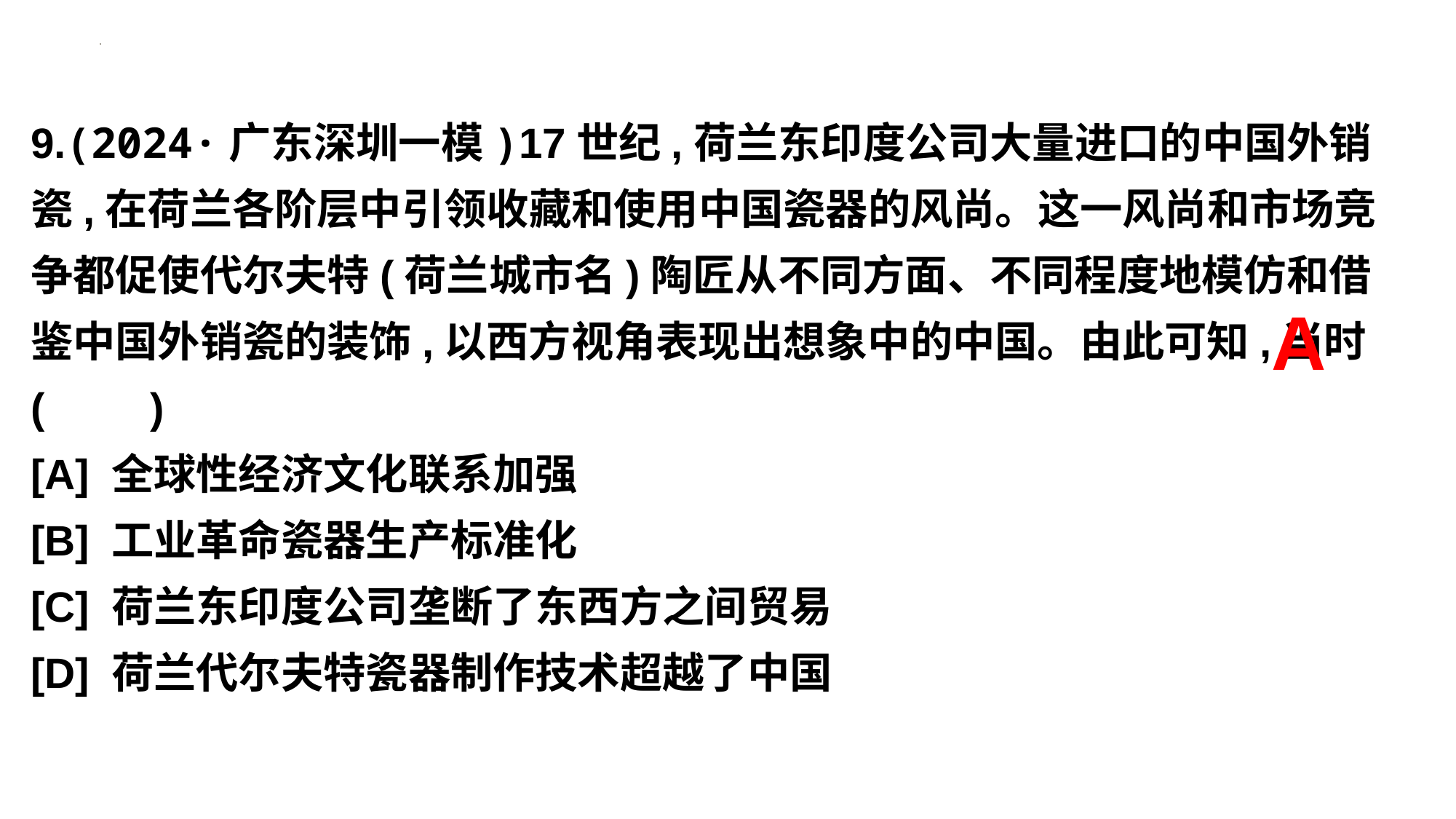

9.(2024·广东深圳一模)17世纪,荷兰东印度公司大量进口的中国外销瓷,在荷兰各阶层中引领收藏和使用中国瓷器的风尚。这一风尚和市场竞争都促使代尔夫特(荷兰城市名)陶匠从不同方面、不同程度地模仿和借鉴中国外销瓷的装饰,以西方视角表现出想象中的中国。由此可知,当时(　　)
[A] 全球性经济文化联系加强
[B] 工业革命瓷器生产标准化
[C] 荷兰东印度公司垄断了东西方之间贸易
[D] 荷兰代尔夫特瓷器制作技术超越了中国
A